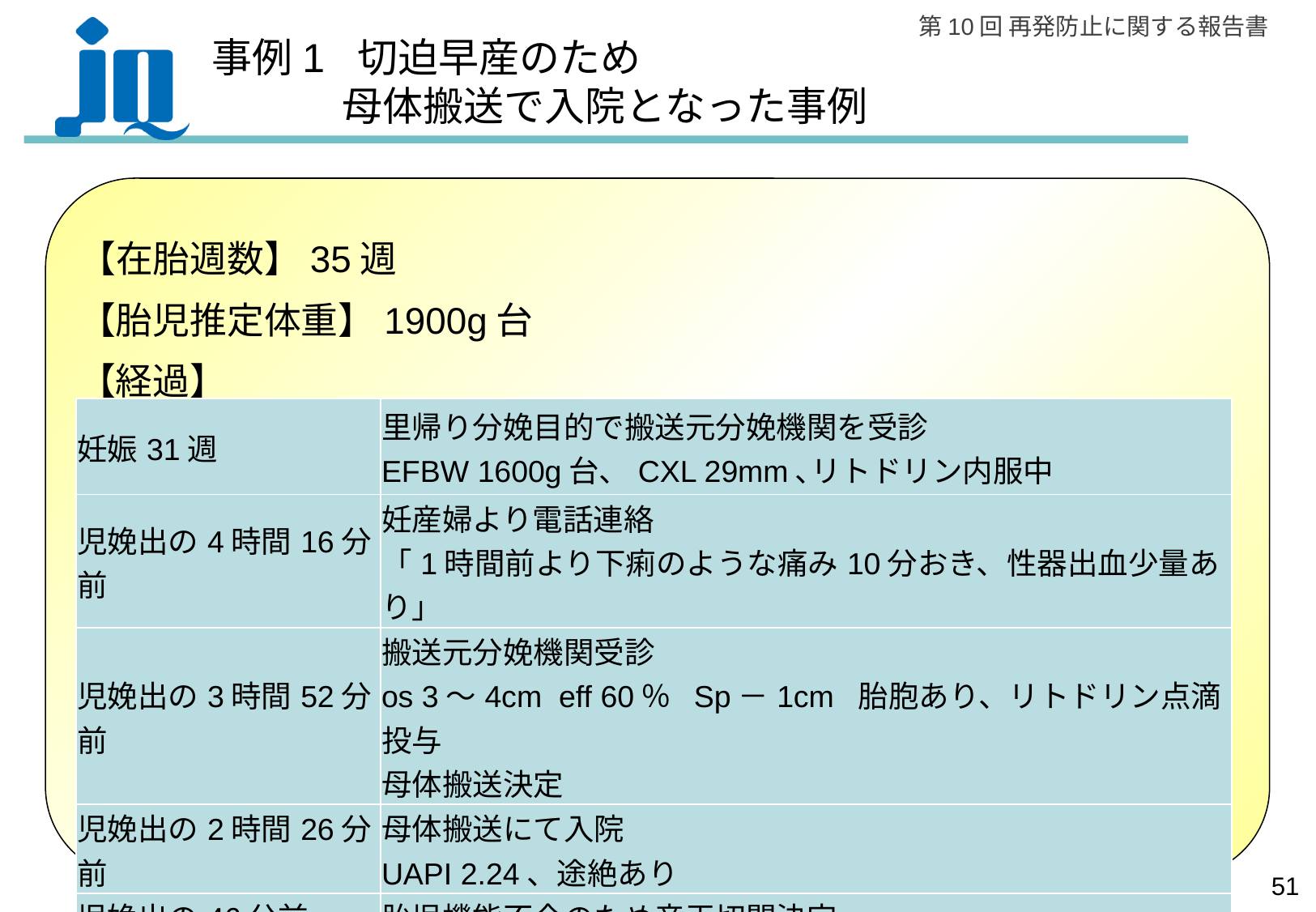

事例1  切迫早産のため
　　　 母体搬送で入院となった事例
【在胎週数】35週
【胎児推定体重】1900g台
【経過】

| 妊娠31週 | 里帰り分娩目的で搬送元分娩機関を受診 EFBW 1600g台、CXL 29mm､リトドリン内服中 |
| --- | --- |
| 児娩出の4時間16分前 | 妊産婦より電話連絡 「1時間前より下痢のような痛み10分おき、性器出血少量あり」 |
| 児娩出の3時間52分前 | 搬送元分娩機関受診 os 3～4cm eff 60％ Sp－1cm 胎胞あり、リトドリン点滴投与 母体搬送決定 |
| 児娩出の2時間26分前 | 母体搬送にて入院 UAPI 2.24、途絶あり |
| 児娩出の46分前 | 胎児機能不全のため帝王切開決定 |
51